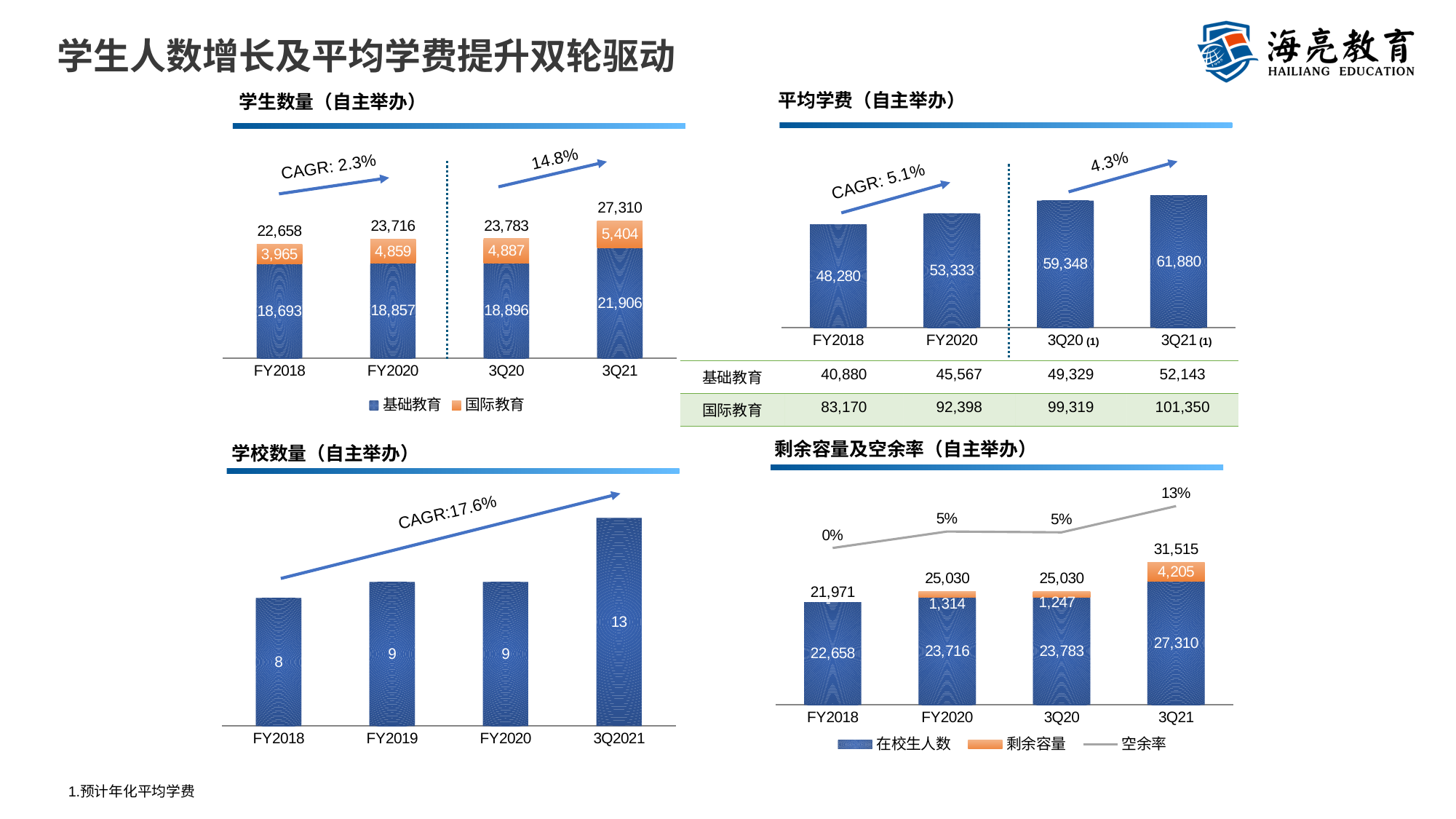

# 学生人数增长及平均学费提升双轮驱动
平均学费（自主举办）

学生数量（自主举办）

### Chart

| Category | 基础教育 | 国际教育 |  总计  |
|---|---|---|---|
| FY2018 | 18693.0 | 3965.0 | 22658.0 |
| FY2020 | 18857.0 | 4859.0 | 23716.0 |
| 3Q20 | 18896.0 | 4887.0 | 23783.0 |
| 3Q21 | 21906.0 | 5404.0 | 27310.0 |

### Chart

| Category | 综合平均学费 |
|---|---|
| FY2018 | 48280.0 |
| FY2020 | 53333.0 |
| 3Q20 | 59348.0 |
| 3Q21 | 61880.0 |
14.8%
4.3%
CAGR: 2.3%
CAGR: 5.1%
(1)
(1)
| 基础教育 | 40,880 | 45,567 | 49,329 | 52,143 |
| --- | --- | --- | --- | --- |
| 国际教育 | 83,170 | 92,398 | 99,319 | 101,350 |
学校数量（自主举办）

剩余容量及空余率（自主举办）

### Chart

| Category | 学校数量 |
|---|---|
| FY2018 | 8.0 |
| FY2019 | 9.0 |
| FY2020 | 9.0 |
| 3Q2021 | 13.0 |

### Chart

| Category | 在校生人数 | 剩余容量 | 总容量 | 空余率 |
|---|---|---|---|---|
| FY2018 | 22658.0 | 0.0 | 21971.0 | 0.0 |
| FY2020 | 23716.0 | 1314.0 | 25030.0 | 0.052497003595685175 |
| 3Q20 | 23783.0 | 1247.0 | 25030.0 | 0.04982021574111067 |
| 3Q21 | 27310.0 | 4205.0 | 31515.0 | 0.13342852609868316 |
CAGR:17.6%
预计年化平均学费